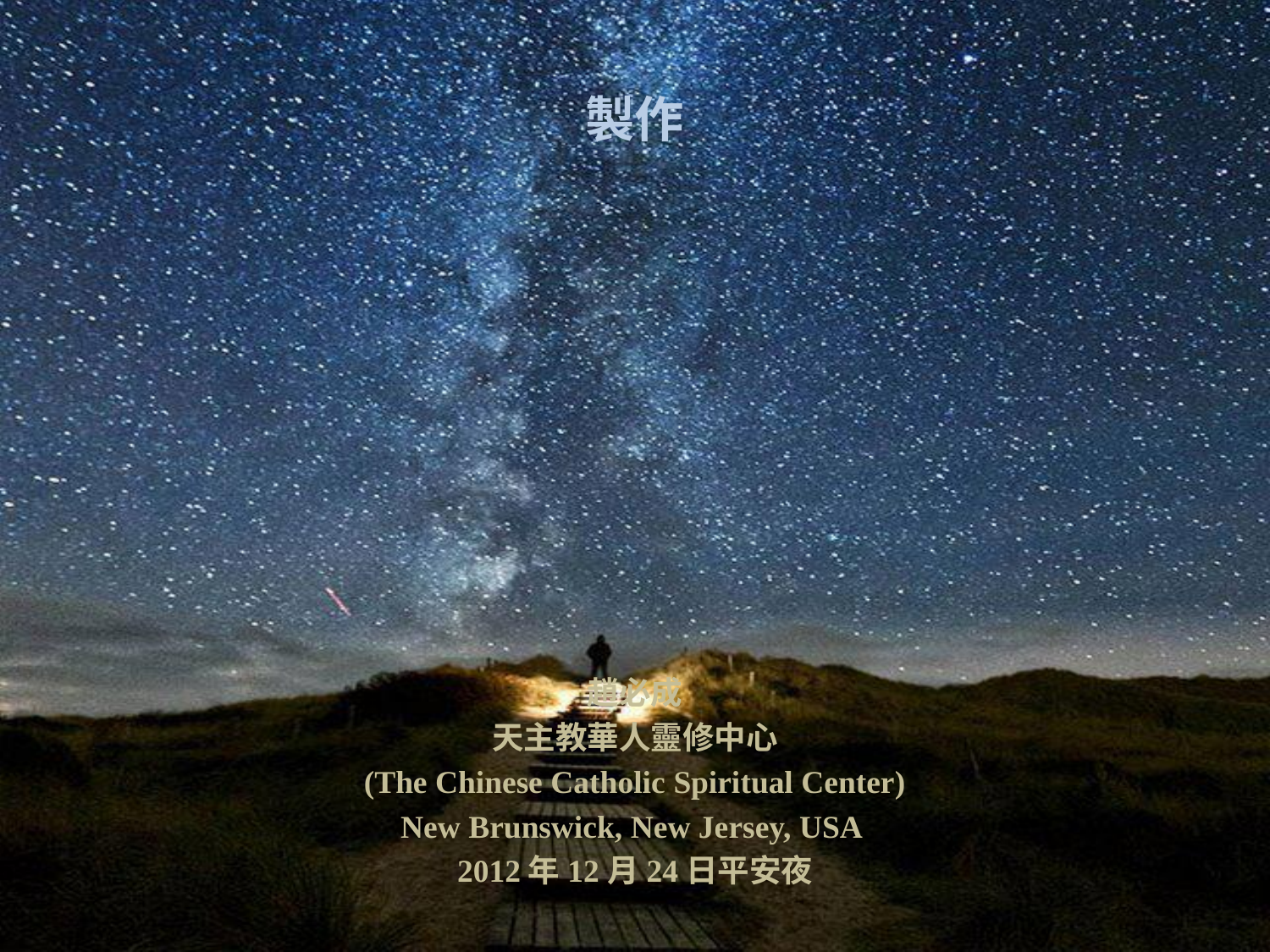

# 製作
趙必成
天主教華人靈修中心
(The Chinese Catholic Spiritual Center)
New Brunswick, New Jersey, USA
2012年12月24日平安夜